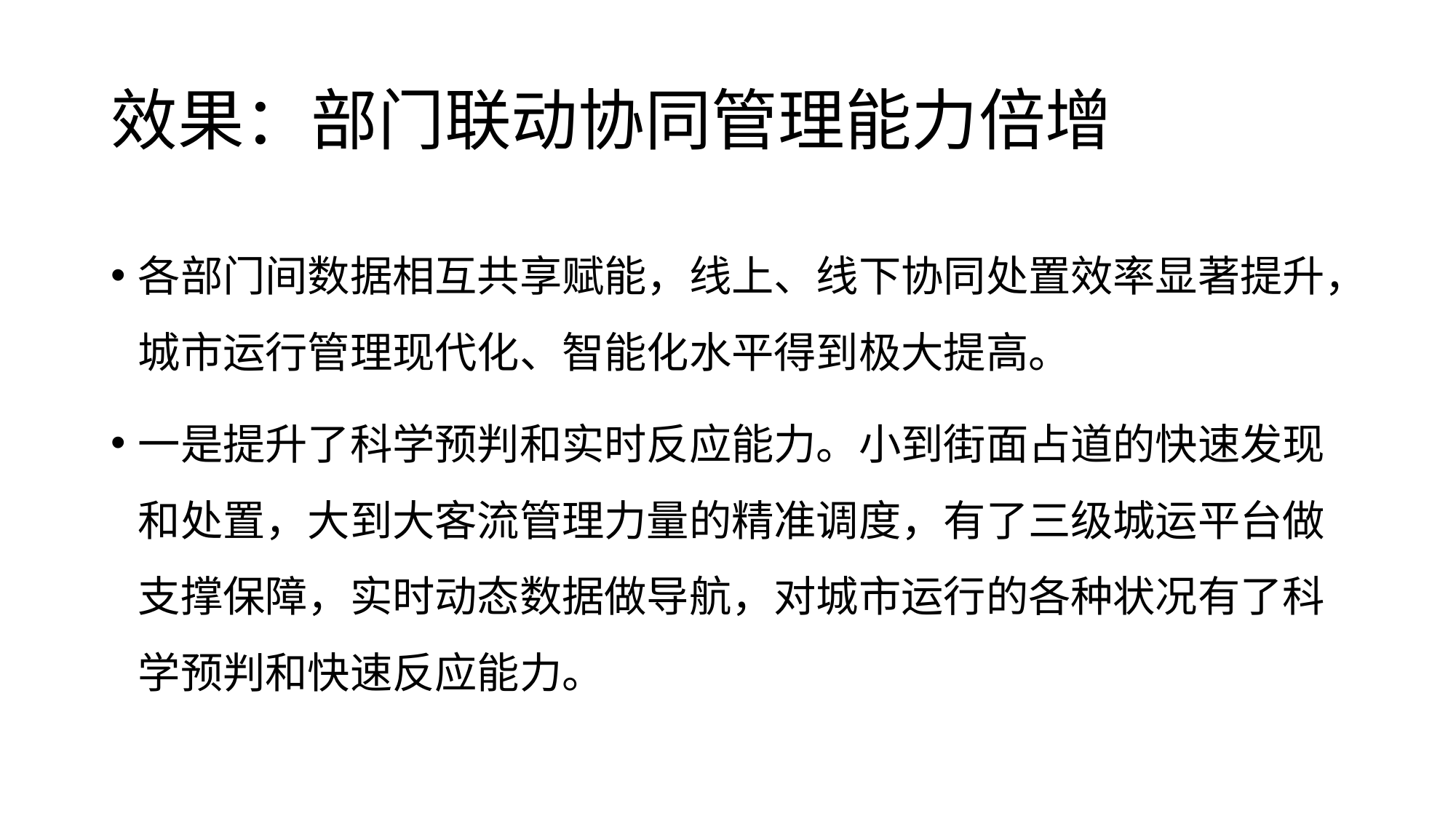

# 效果：部门联动协同管理能力倍增
各部门间数据相互共享赋能，线上、线下协同处置效率显著提升，城市运行管理现代化、智能化水平得到极大提高。
一是提升了科学预判和实时反应能力。小到街面占道的快速发现和处置，大到大客流管理力量的精准调度，有了三级城运平台做支撑保障，实时动态数据做导航，对城市运行的各种状况有了科学预判和快速反应能力。